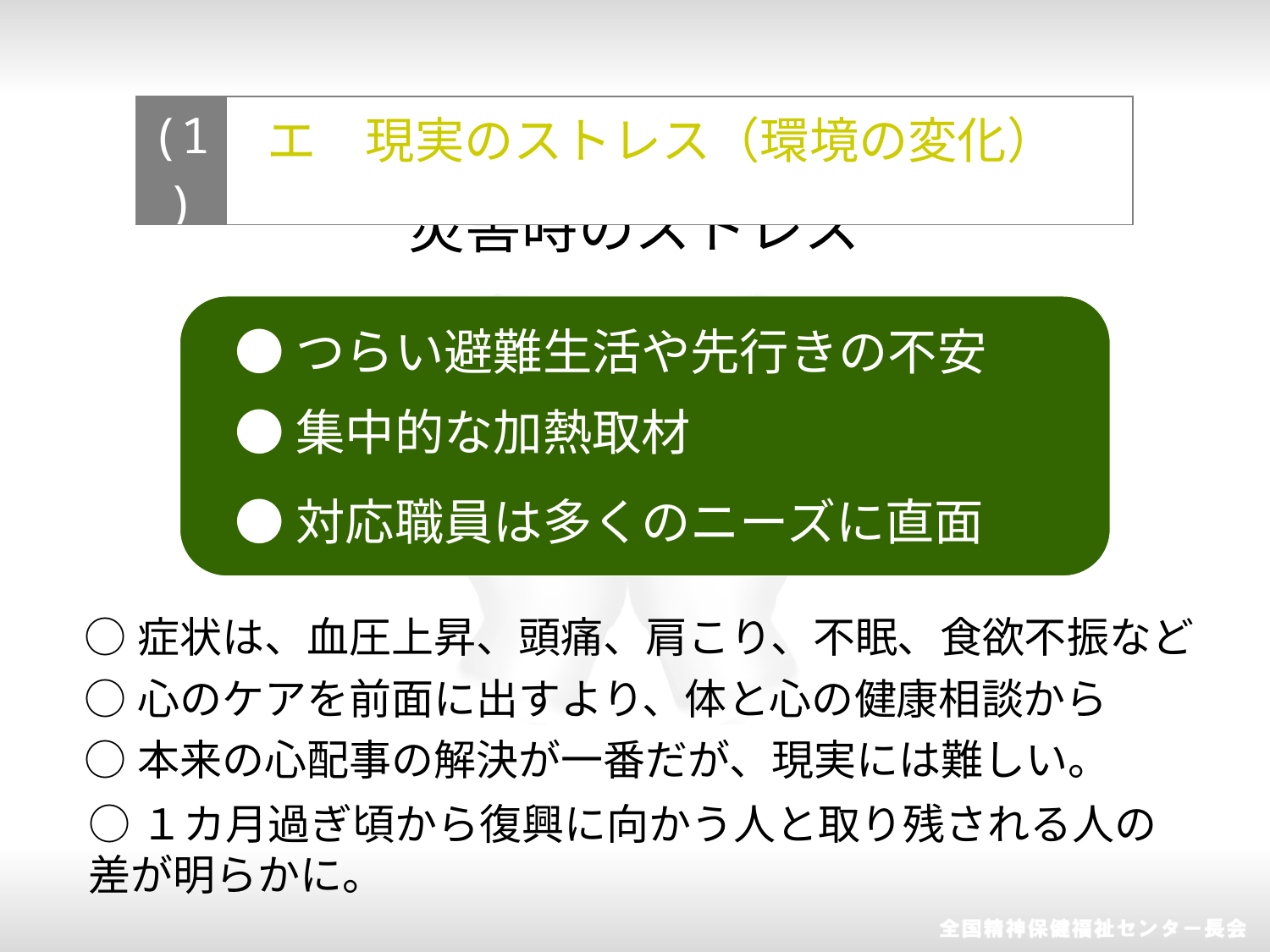

| (1) | エ　現実のストレス（環境の変化） |
| --- | --- |
災害時のストレス

●つらい避難生活や先行きの不安
●集中的な加熱取材
●対応職員は多くのニーズに直面
○症状は、血圧上昇、頭痛、肩こり、不眠、食欲不振など
○心のケアを前面に出すより、体と心の健康相談から
○本来の心配事の解決が一番だが、現実には難しい。
○１カ月過ぎ頃から復興に向かう人と取り残される人の差が明らかに。